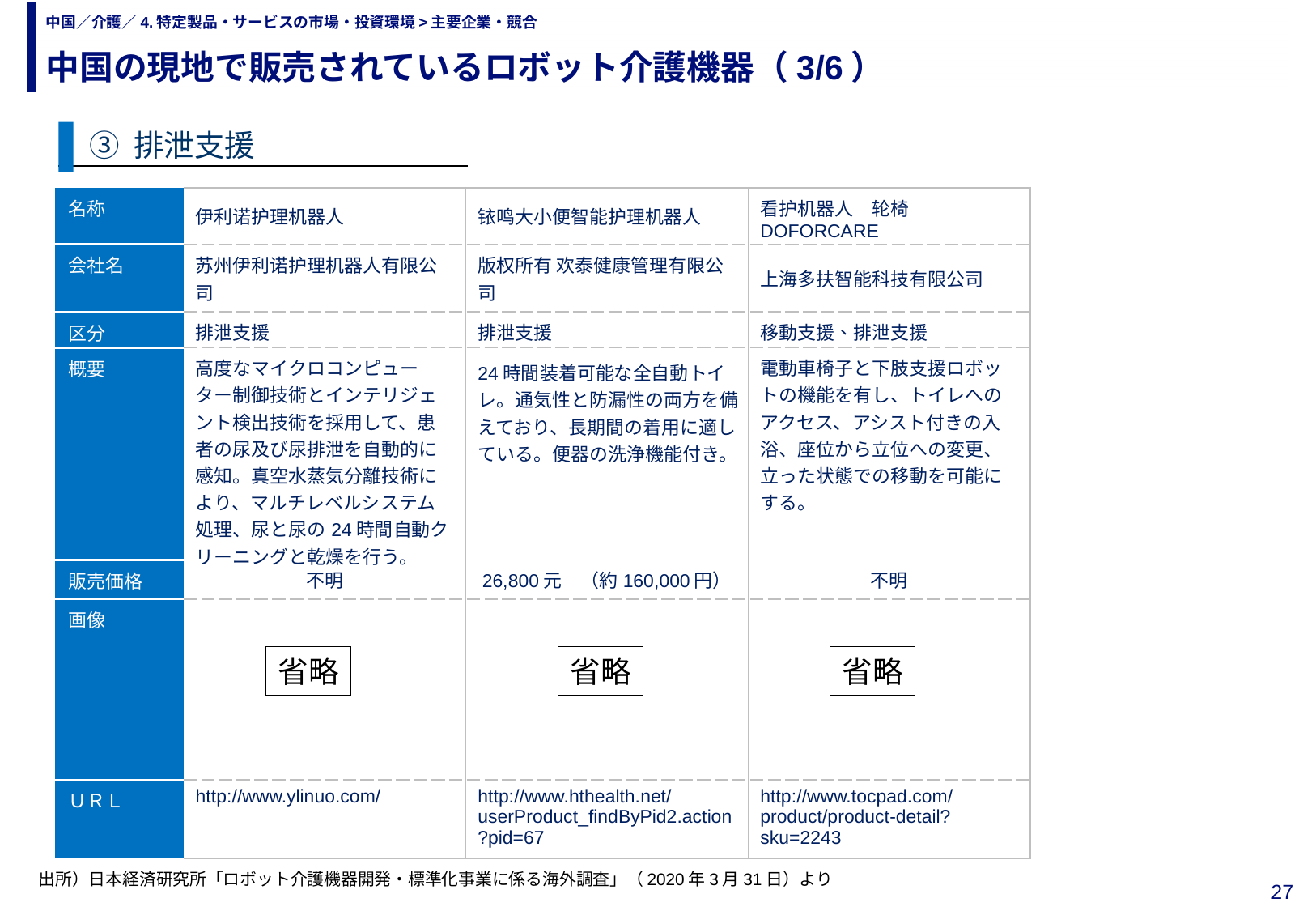

中国の現地で販売されているロボット介護機器（3/6）
# 中国／介護／4.特定製品・サービスの市場・投資環境>主要企業・競合
③ 排泄支援

| 名称 | 伊利诺护理机器人 | 铱鸣大小便智能护理机器人 | 看护机器人　轮椅　DOFORCARE |
| --- | --- | --- | --- |
| 会社名 | 苏州伊利诺护理机器人有限公司 | 版权所有 欢泰健康管理有限公司 | 上海多扶智能科技有限公司 |
| 区分 | 排泄支援 | 排泄支援 | 移動支援、排泄支援 |
| 概要 | 高度なマイクロコンピューター制御技術とインテリジェント検出技術を採用して、患者の尿及び尿排泄を自動的に感知。真空水蒸気分離技術により、マルチレベルシステム処理、尿と尿の24時間自動クリーニングと乾燥を行う。 | 24時間装着可能な全自動トイレ。通気性と防漏性の両方を備えており、長期間の着用に適している。便器の洗浄機能付き。 | 電動車椅子と下肢支援ロボットの機能を有し、トイレへのアクセス、アシスト付きの入浴、座位から立位への変更、立った状態での移動を可能にする。 |
| 販売価格 | 不明 | 26,800元　（約160,000円） | 不明 |
| 画像 |  |  |  |
| ＵＲＬ | http://www.ylinuo.com/ | http://www.hthealth.net/userProduct\_findByPid2.action?pid=67 | http://www.tocpad.com/product/product-detail?sku=2243 |
省略
省略
省略
出所）日本経済研究所「ロボット介護機器開発・標準化事業に係る海外調査」（2020年3月31日）より